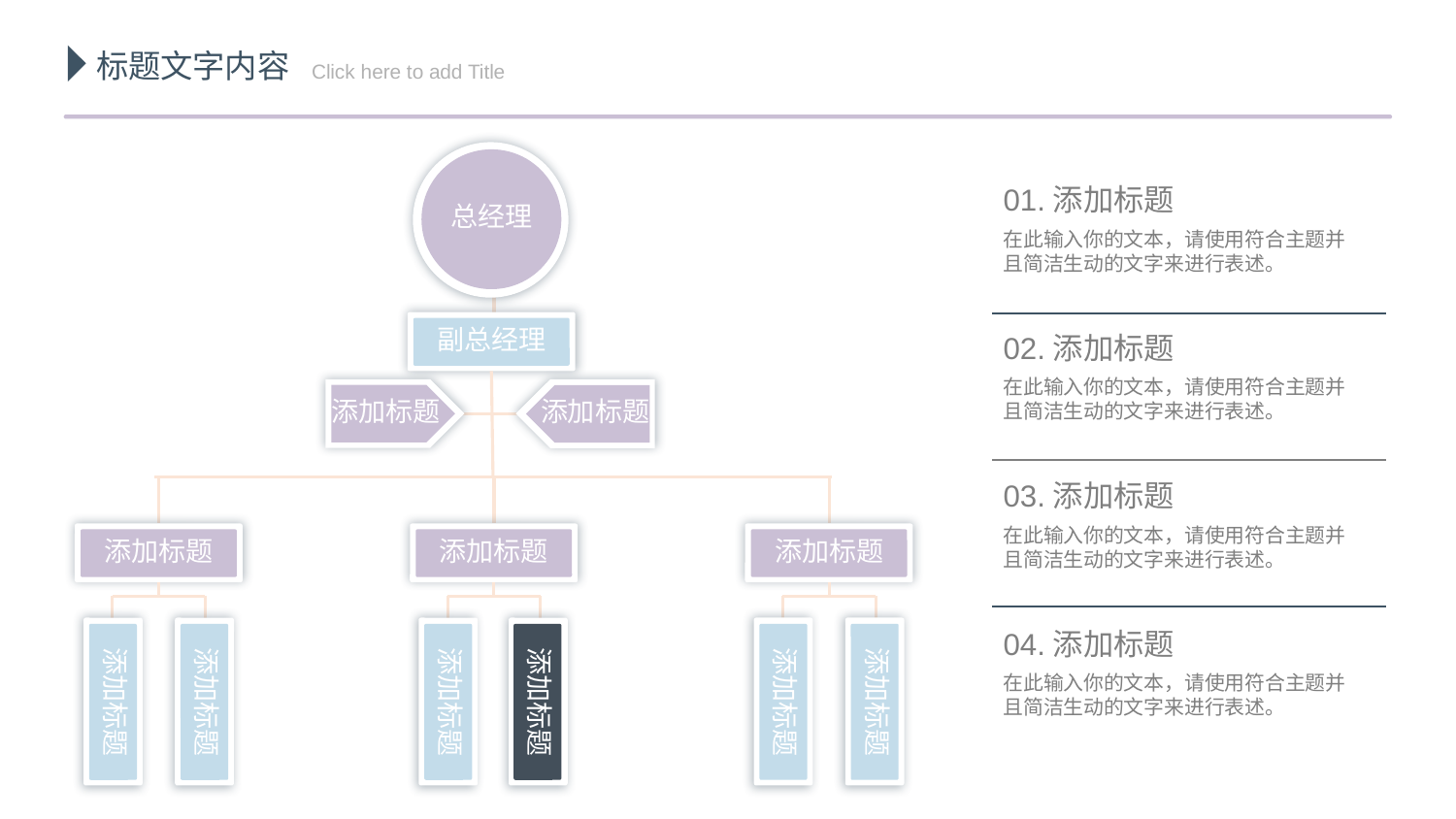

标题文字内容
  Click here to add Title

总经理
01.添加标题
在此输入你的文本，请使用符合主题并且简洁生动的文字来进行表述。
02.添加标题
在此输入你的文本，请使用符合主题并且简洁生动的文字来进行表述。
03.添加标题
在此输入你的文本，请使用符合主题并且简洁生动的文字来进行表述。
04.添加标题
在此输入你的文本，请使用符合主题并且简洁生动的文字来进行表述。

副总经理

添加标题
添加标题

添加标题
添加标题
添加标题

添加标题
添加标题
添加标题
添加标题
添加标题
添加标题